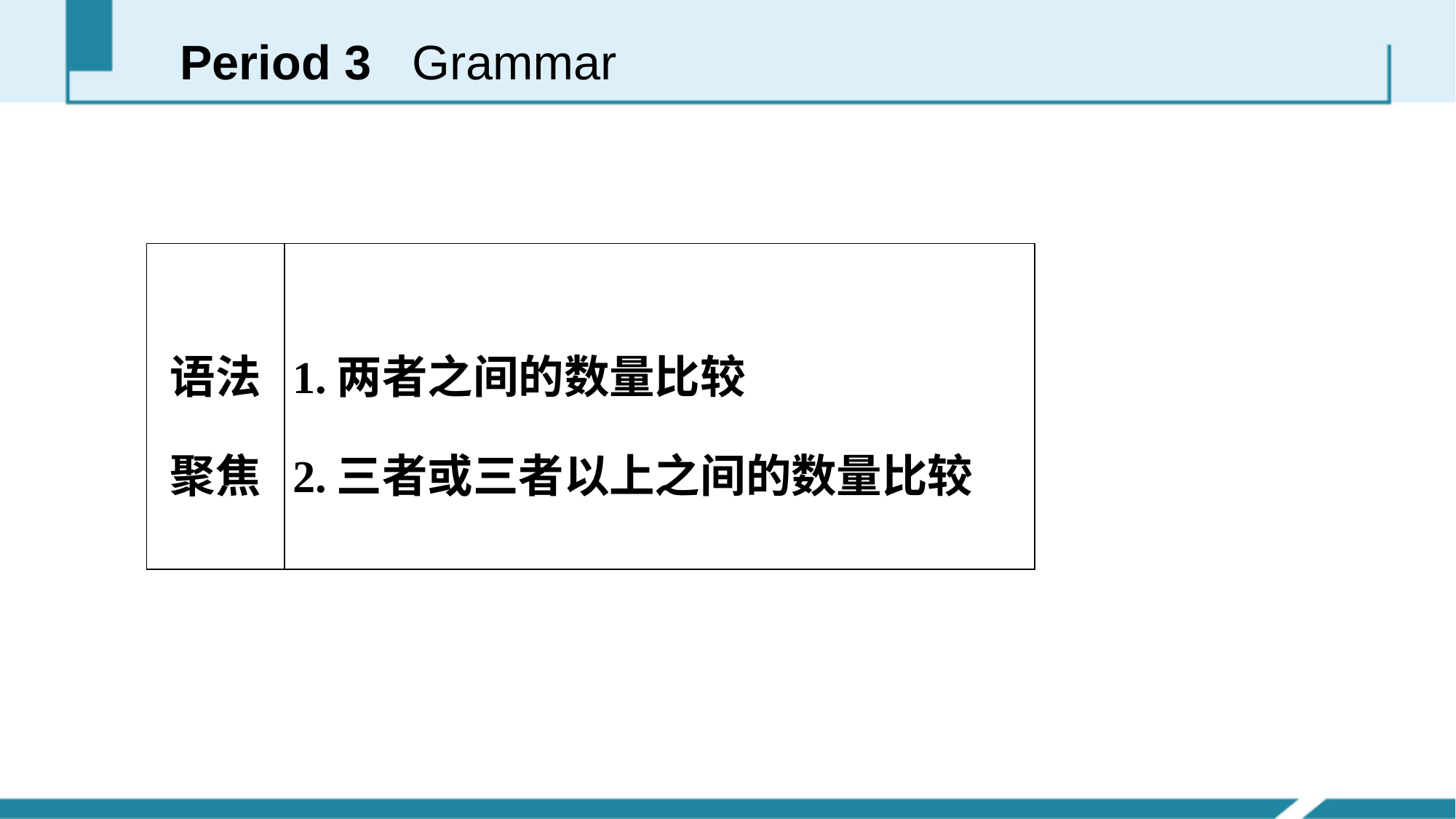

Period 3   Grammar
| 语法聚焦 | 1.两者之间的数量比较 2.三者或三者以上之间的数量比较 |
| --- | --- |